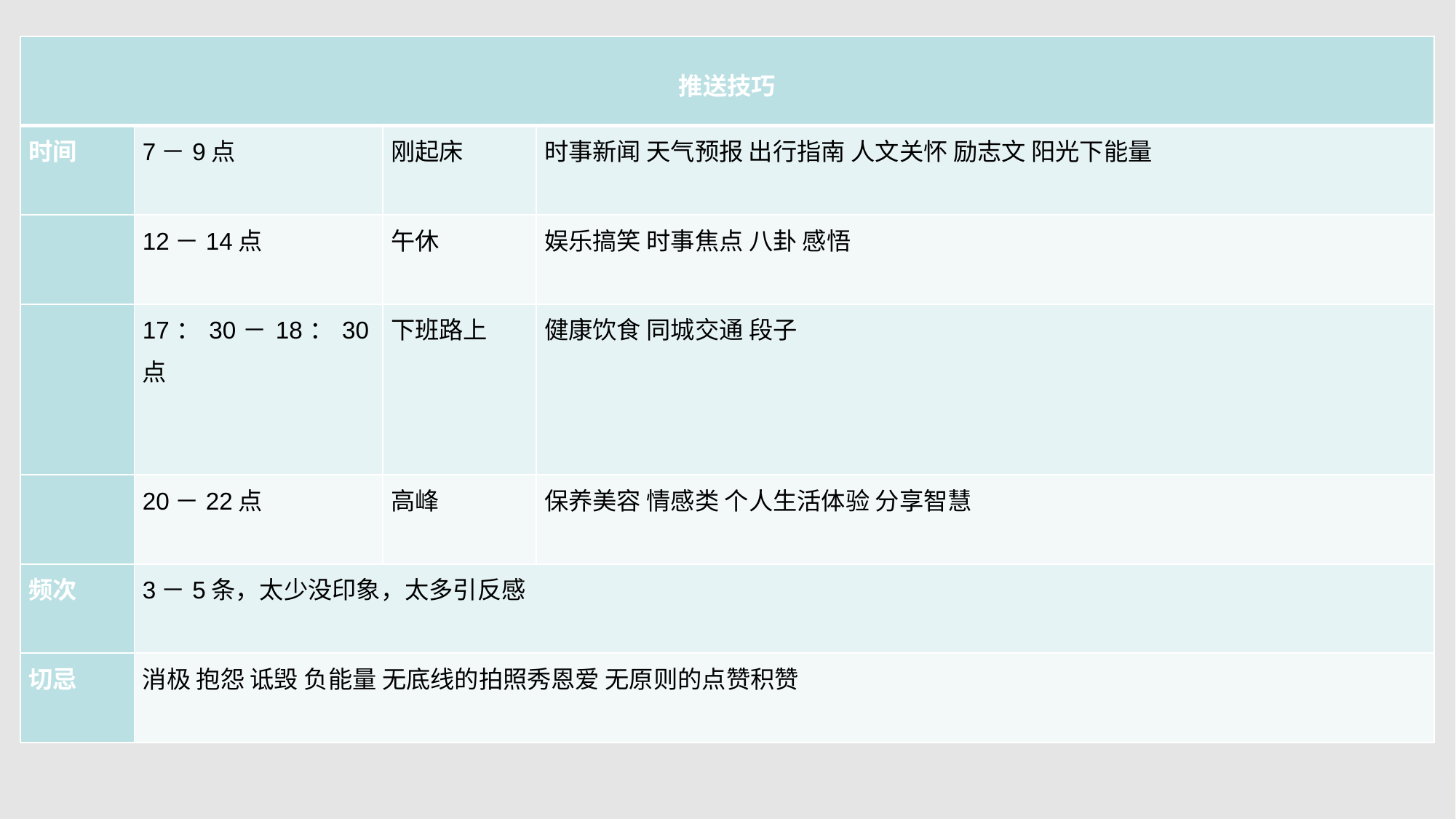

#
| 推送技巧 |  |  |  |
| --- | --- | --- | --- |
| 时间 | 7－9点 | 刚起床 | 时事新闻 天气预报 出行指南 人文关怀 励志文 阳光下能量 |
|  | 12－14点 | 午休 | 娱乐搞笑 时事焦点 八卦 感悟 |
|  | 17：30－18：30点 | 下班路上 | 健康饮食 同城交通 段子 |
|  | 20－22点 | 高峰 | 保养美容 情感类 个人生活体验 分享智慧 |
| 频次 | 3－5条，太少没印象，太多引反感 |  |  |
| 切忌 | 消极 抱怨 诋毁 负能量 无底线的拍照秀恩爱 无原则的点赞积赞 |  |  |